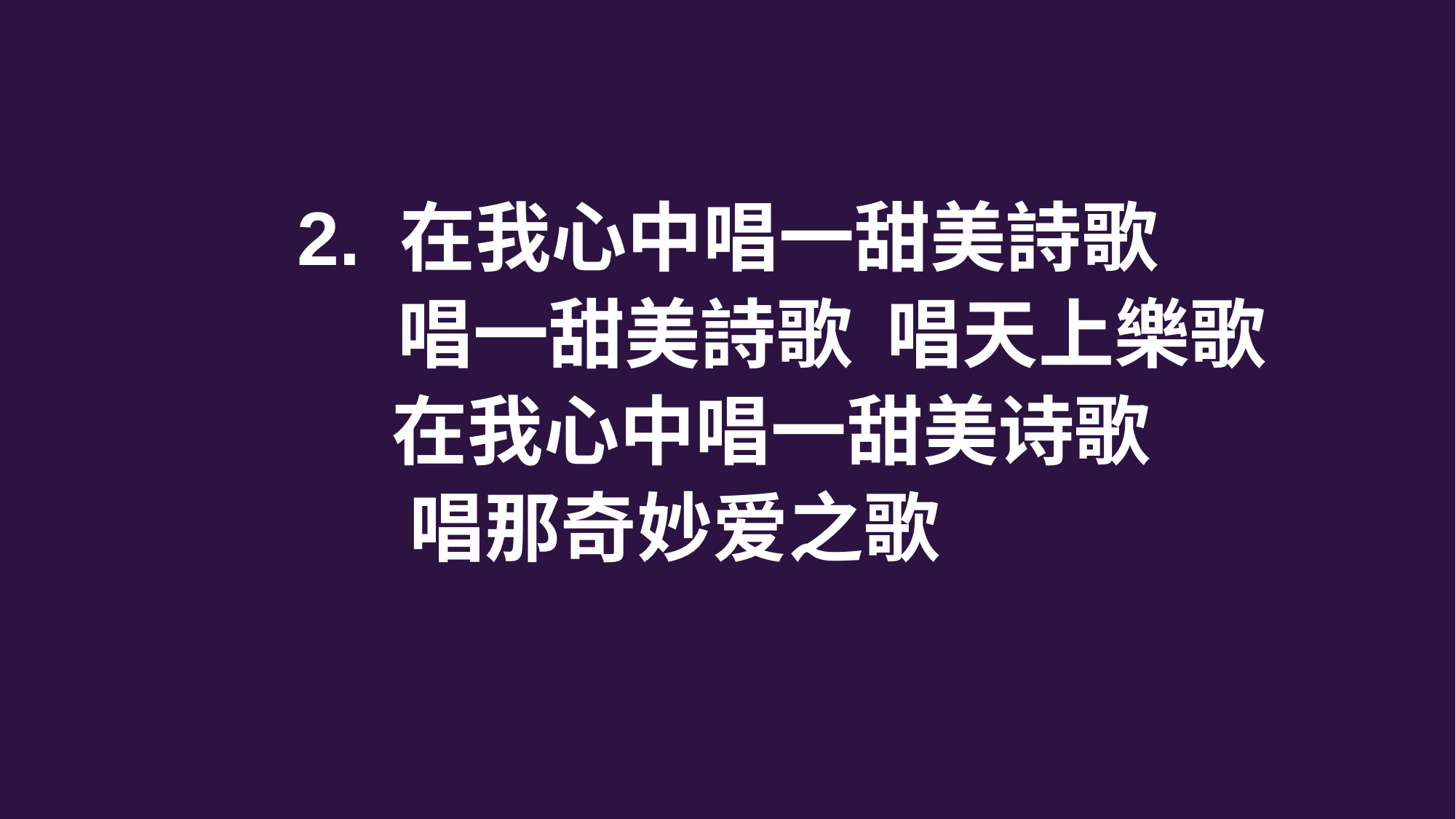

2. 在我心中唱一甜美詩歌
           唱一甜美詩歌  唱天上樂歌
    在我心中唱一甜美诗歌
                      唱那奇妙爱之歌